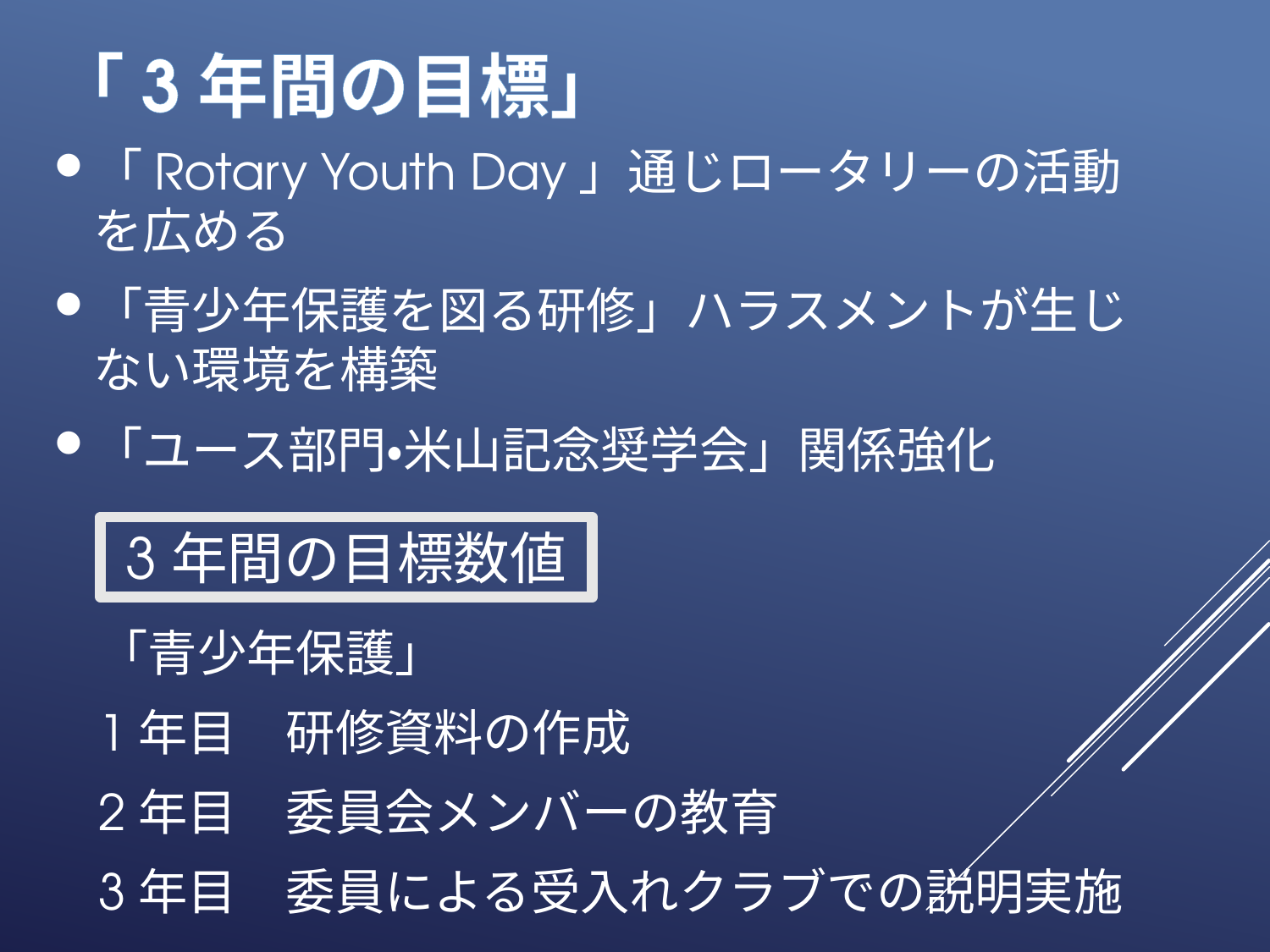

# 「3年間の目標」
「Rotary Youth Day」通じロータリーの活動を広める
「青少年保護を図る研修」ハラスメントが生じない環境を構築
「ユース部門・米山記念奨学会」関係強化
3年間の目標数値

「青少年保護」
1年目　研修資料の作成
2年目　委員会メンバーの教育
3年目　委員による受入れクラブでの説明実施